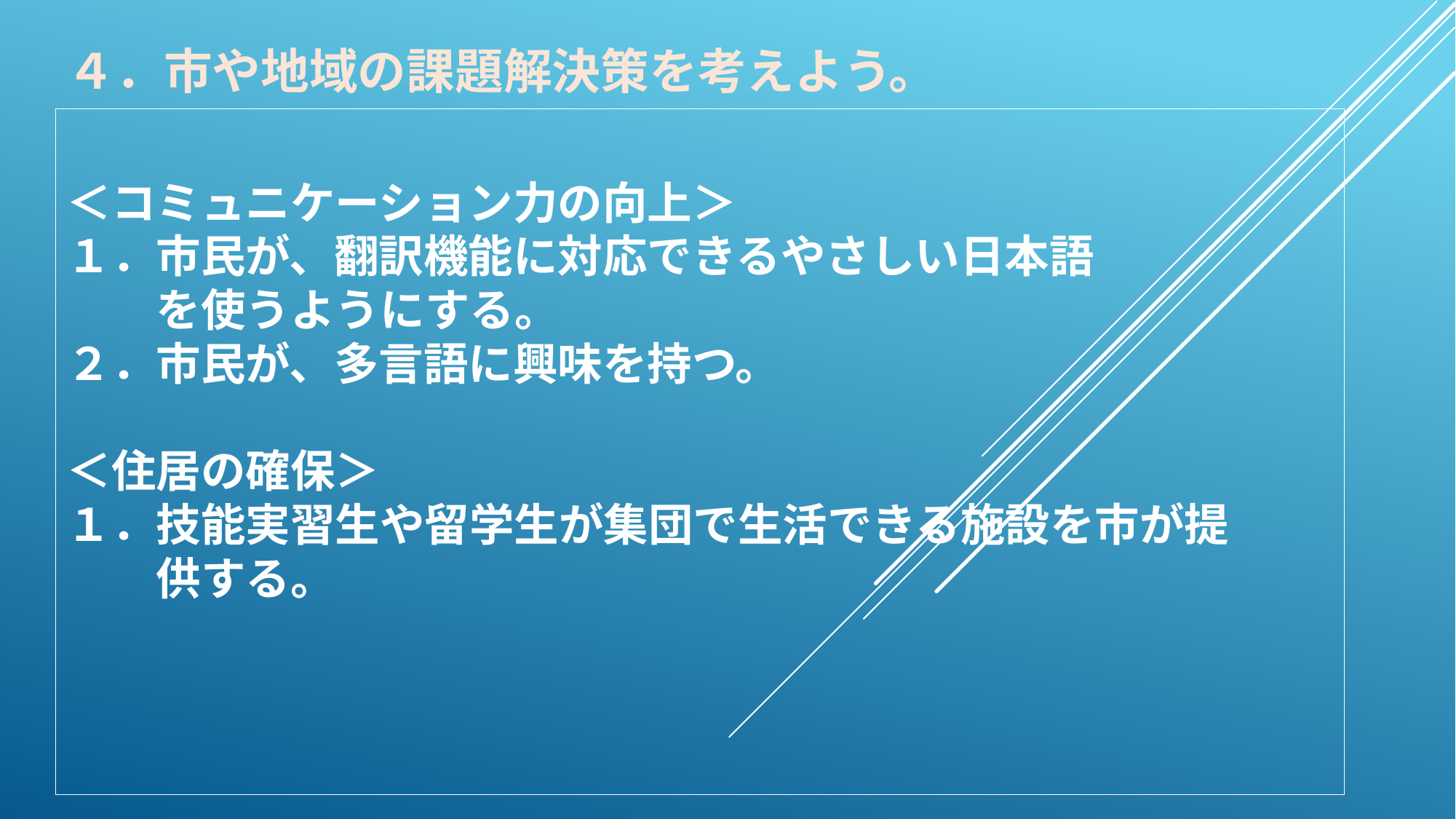

４．市や地域の課題解決策を考えよう。
# ＜コミュニケーション力の向上＞ １．市民が、翻訳機能に対応できるやさしい日本語　　 　　を使うようにする。 ２．市民が、多言語に興味を持つ。 ＜住居の確保＞ １．技能実習生や留学生が集団で生活できる施設を市が提 　　供する。